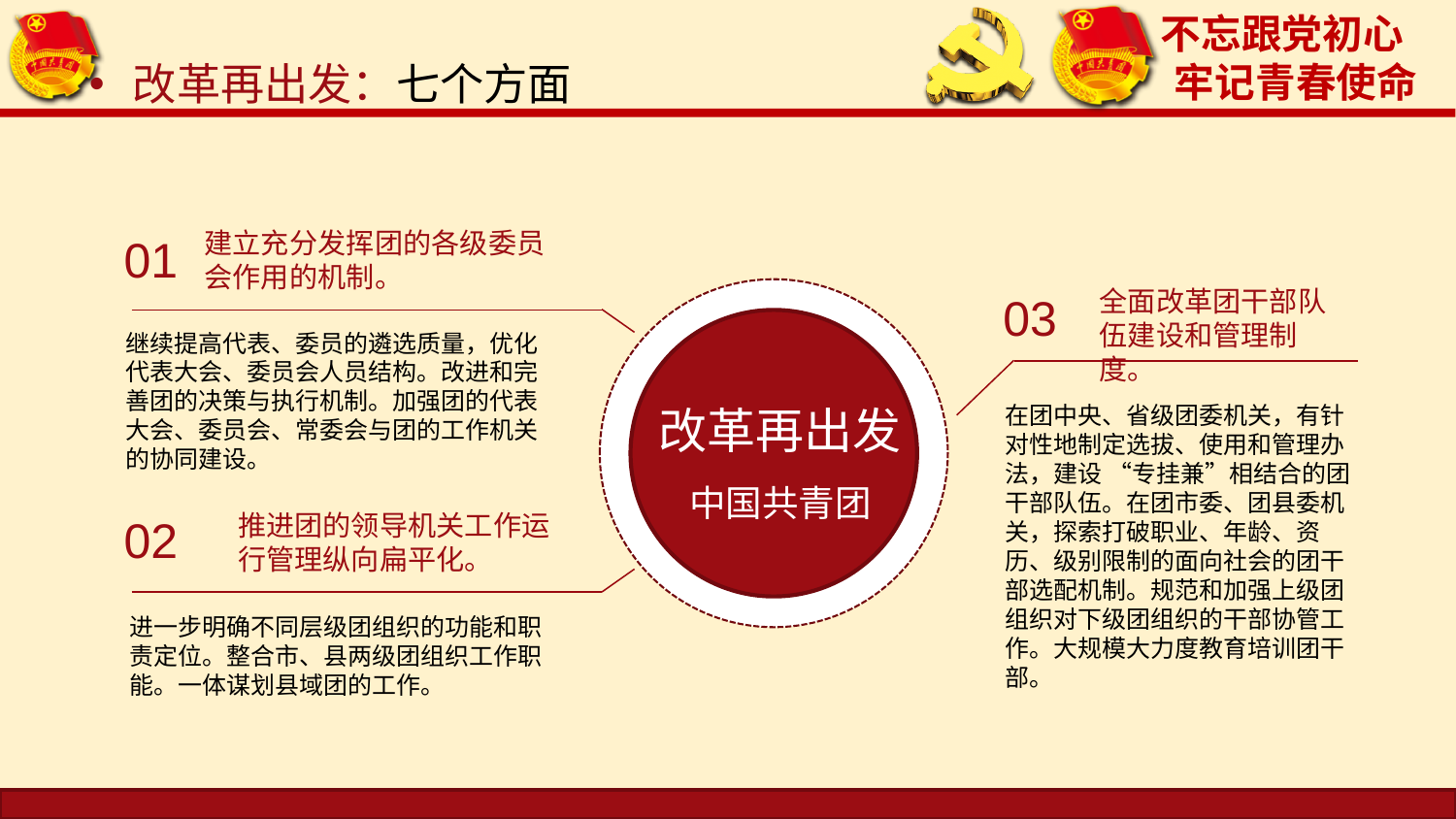

改革再出发：七个方面
建立充分发挥团的各级委员会作用的机制。
01
全面改革团干部队伍建设和管理制度。
03

改革再出发
中国共青团
继续提高代表、委员的遴选质量，优化代表大会、委员会人员结构。改进和完善团的决策与执行机制。加强团的代表大会、委员会、常委会与团的工作机关的协同建设。
在团中央、省级团委机关，有针对性地制定选拔、使用和管理办法，建设 “专挂兼”相结合的团干部队伍。在团市委、团县委机关，探索打破职业、年龄、资历、级别限制的面向社会的团干部选配机制。规范和加强上级团组织对下级团组织的干部协管工作。大规模大力度教育培训团干部。
推进团的领导机关工作运行管理纵向扁平化。
02
进一步明确不同层级团组织的功能和职责定位。整合市、县两级团组织工作职能。一体谋划县域团的工作。